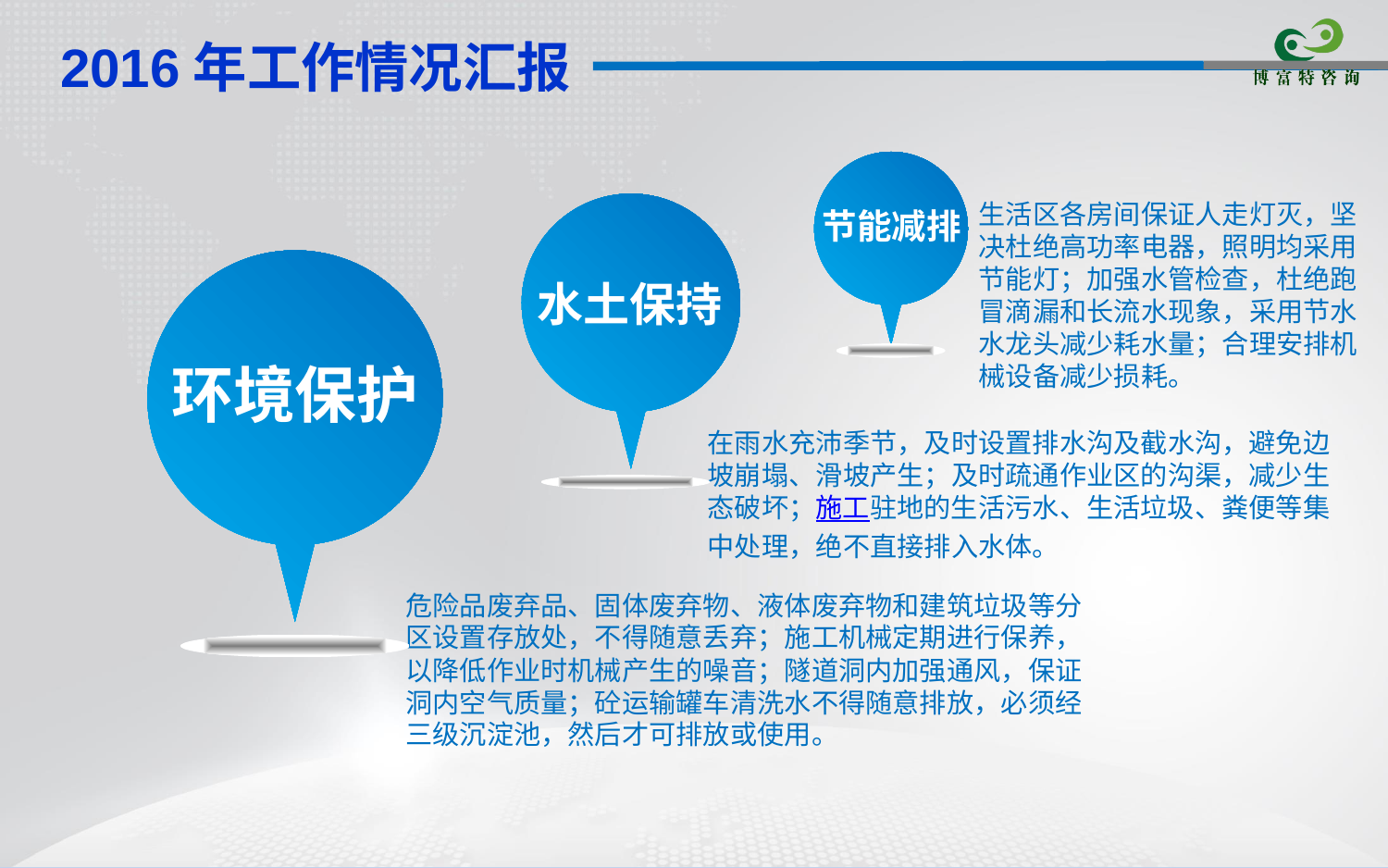

节能减排

生活区各房间保证人走灯灭，坚决杜绝高功率电器，照明均采用节能灯；加强水管检查，杜绝跑冒滴漏和长流水现象，采用节水水龙头减少耗水量；合理安排机械设备减少损耗。

水土保持

环境保护

在雨水充沛季节，及时设置排水沟及截水沟，避免边坡崩塌、滑坡产生；及时疏通作业区的沟渠，减少生态破坏；施工驻地的生活污水、生活垃圾、粪便等集中处理，绝不直接排入水体。
危险品废弃品、固体废弃物、液体废弃物和建筑垃圾等分区设置存放处，不得随意丢弃；施工机械定期进行保养，以降低作业时机械产生的噪音；隧道洞内加强通风，保证洞内空气质量；砼运输罐车清洗水不得随意排放，必须经三级沉淀池，然后才可排放或使用。